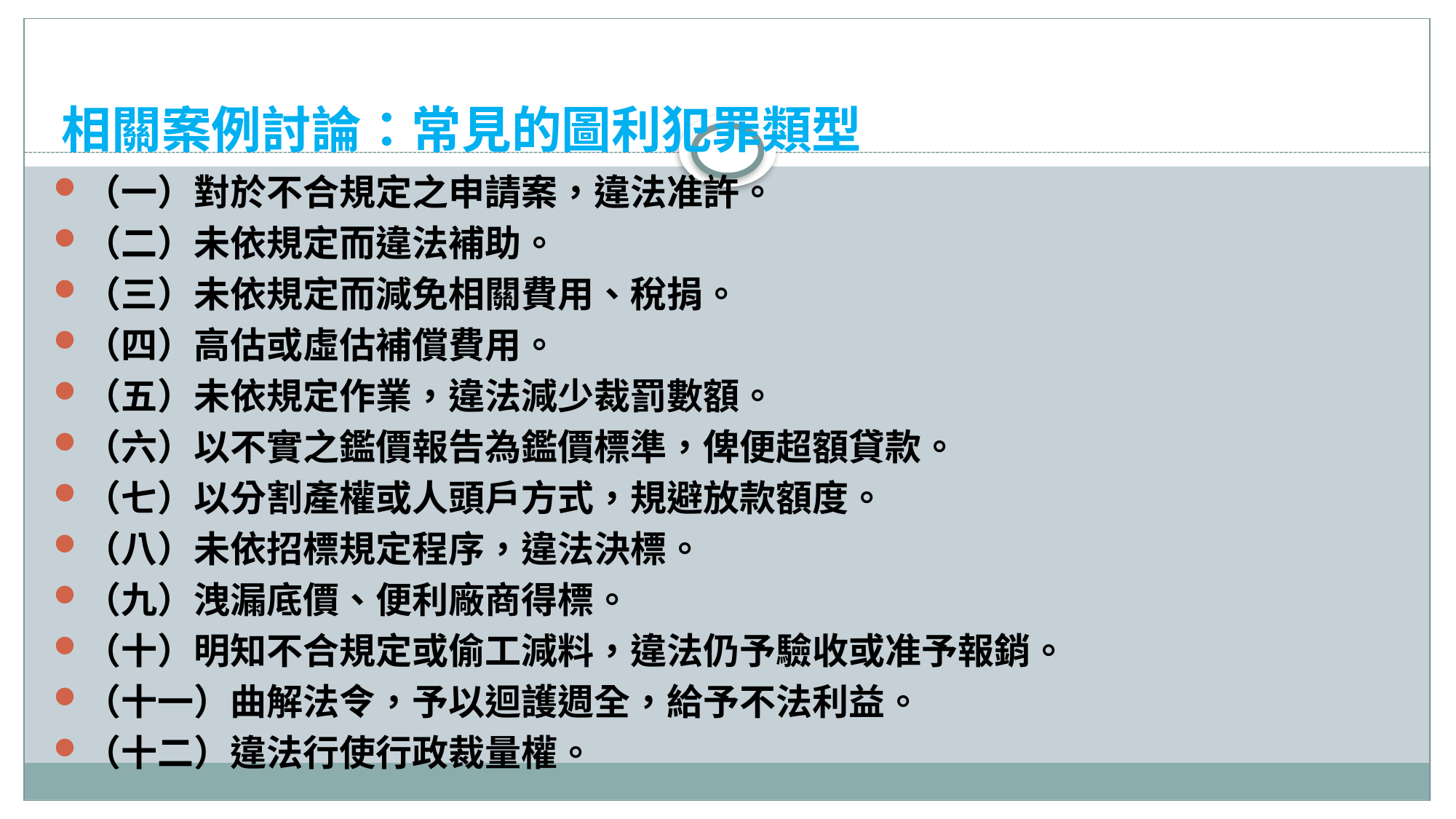

# 相關案例討論：常見的圖利犯罪類型
（一）對於不合規定之申請案，違法准許。
（二）未依規定而違法補助。
（三）未依規定而減免相關費用、稅捐。
（四）高估或虛估補償費用。
（五）未依規定作業，違法減少裁罰數額。
（六）以不實之鑑價報告為鑑價標準，俾便超額貸款。
（七）以分割產權或人頭戶方式，規避放款額度。
（八）未依招標規定程序，違法決標。
（九）洩漏底價、便利廠商得標。
（十）明知不合規定或偷工減料，違法仍予驗收或准予報銷。
（十一）曲解法令，予以迴護週全，給予不法利益。
（十二）違法行使行政裁量權。